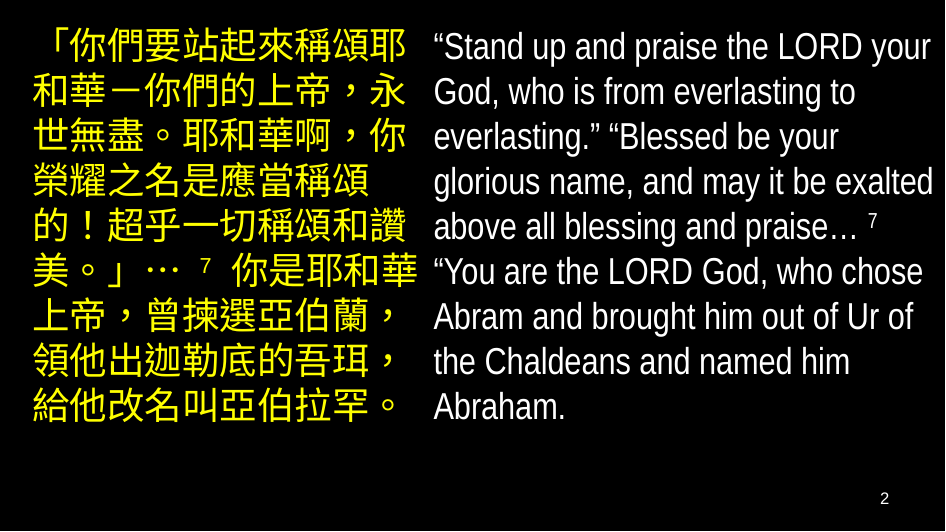

「你們要站起來稱頌耶和華－你們的上帝，永世無盡。耶和華啊，你榮耀之名是應當稱頌的！超乎一切稱頌和讚美。」… 7 你是耶和華上帝，曾揀選亞伯蘭，領他出迦勒底的吾珥，給他改名叫亞伯拉罕。
“Stand up and praise the Lord your God, who is from everlasting to everlasting.” “Blessed be your glorious name, and may it be exalted above all blessing and praise… 7 “You are the Lord God, who chose Abram and brought him out of Ur of the Chaldeans and named him Abraham.
2